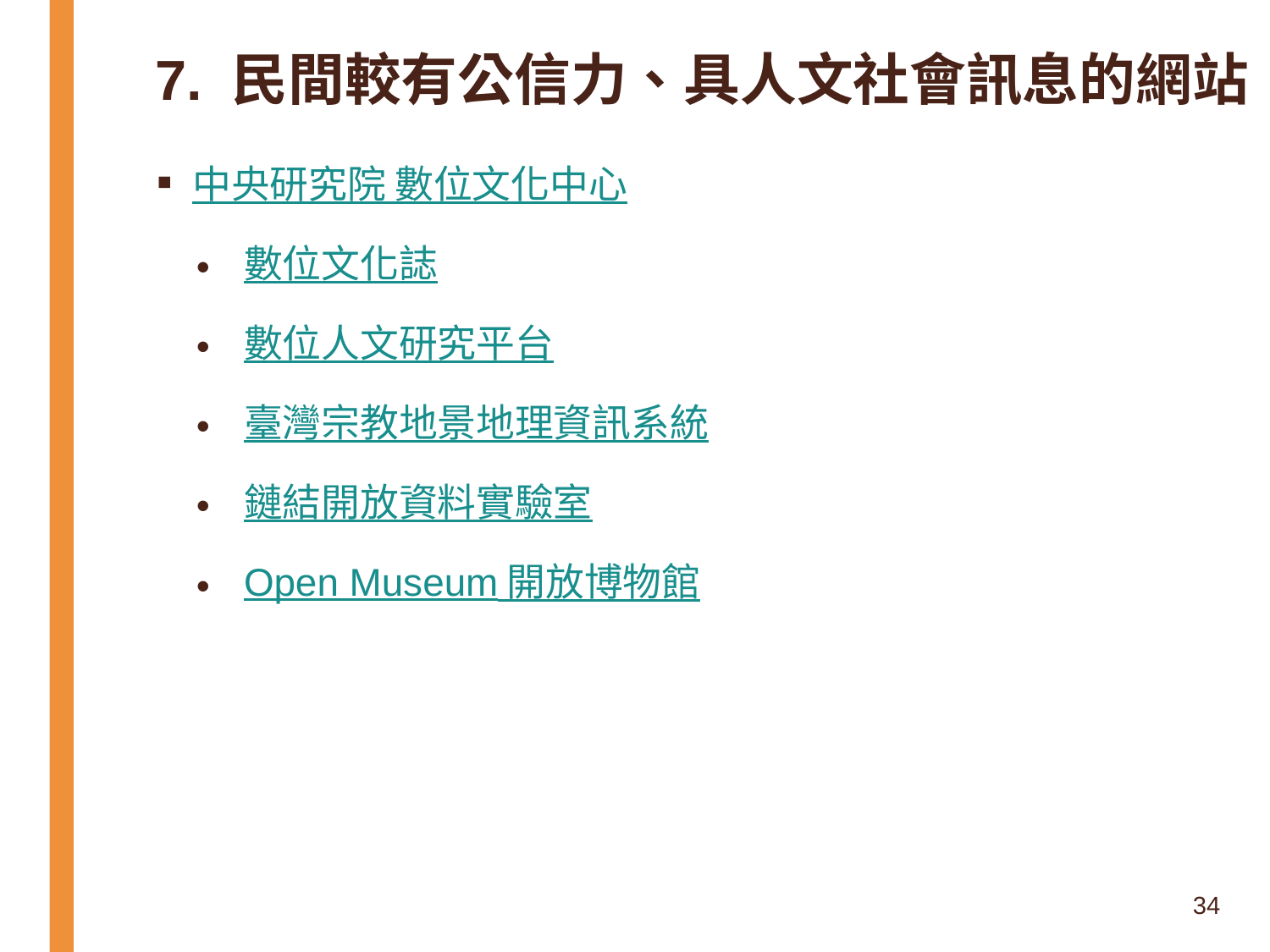

# 7. 民間較有公信力、具人文社會訊息的網站
中央研究院 數位文化中心
數位文化誌
數位人文研究平台
臺灣宗教地景地理資訊系統
鏈結開放資料實驗室
Open Museum 開放博物館

34